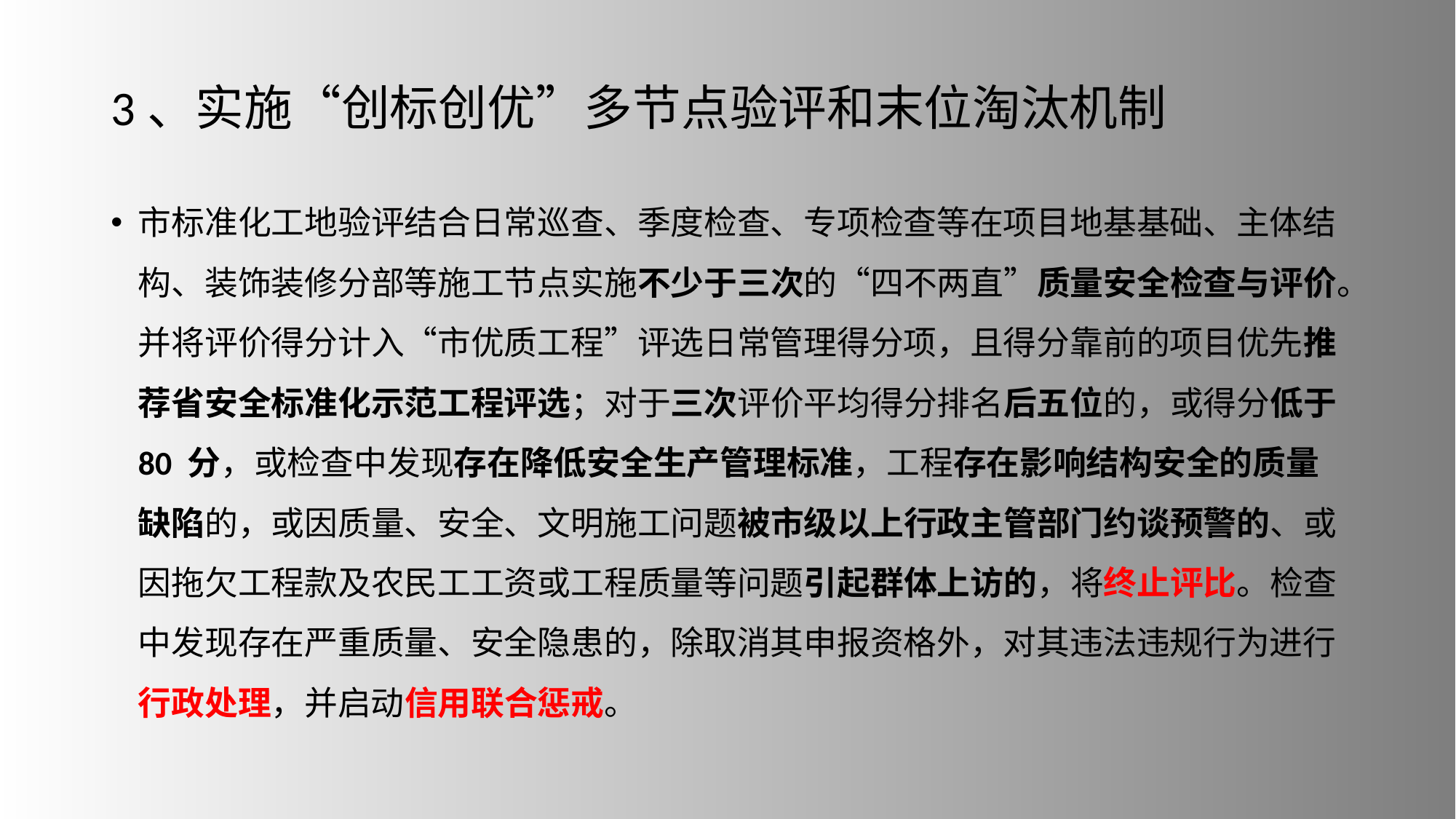

# 3、实施“创标创优”多节点验评和末位淘汰机制
市标准化工地验评结合日常巡查、季度检查、专项检查等在项目地基基础、主体结构、装饰装修分部等施工节点实施不少于三次的“四不两直”质量安全检查与评价。并将评价得分计入“市优质工程”评选日常管理得分项，且得分靠前的项目优先推荐省安全标准化示范工程评选；对于三次评价平均得分排名后五位的，或得分低于 80 分，或检查中发现存在降低安全生产管理标准，工程存在影响结构安全的质量缺陷的，或因质量、安全、文明施工问题被市级以上行政主管部门约谈预警的、或因拖欠工程款及农民工工资或工程质量等问题引起群体上访的，将终止评比。检查中发现存在严重质量、安全隐患的，除取消其申报资格外，对其违法违规行为进行行政处理，并启动信用联合惩戒。